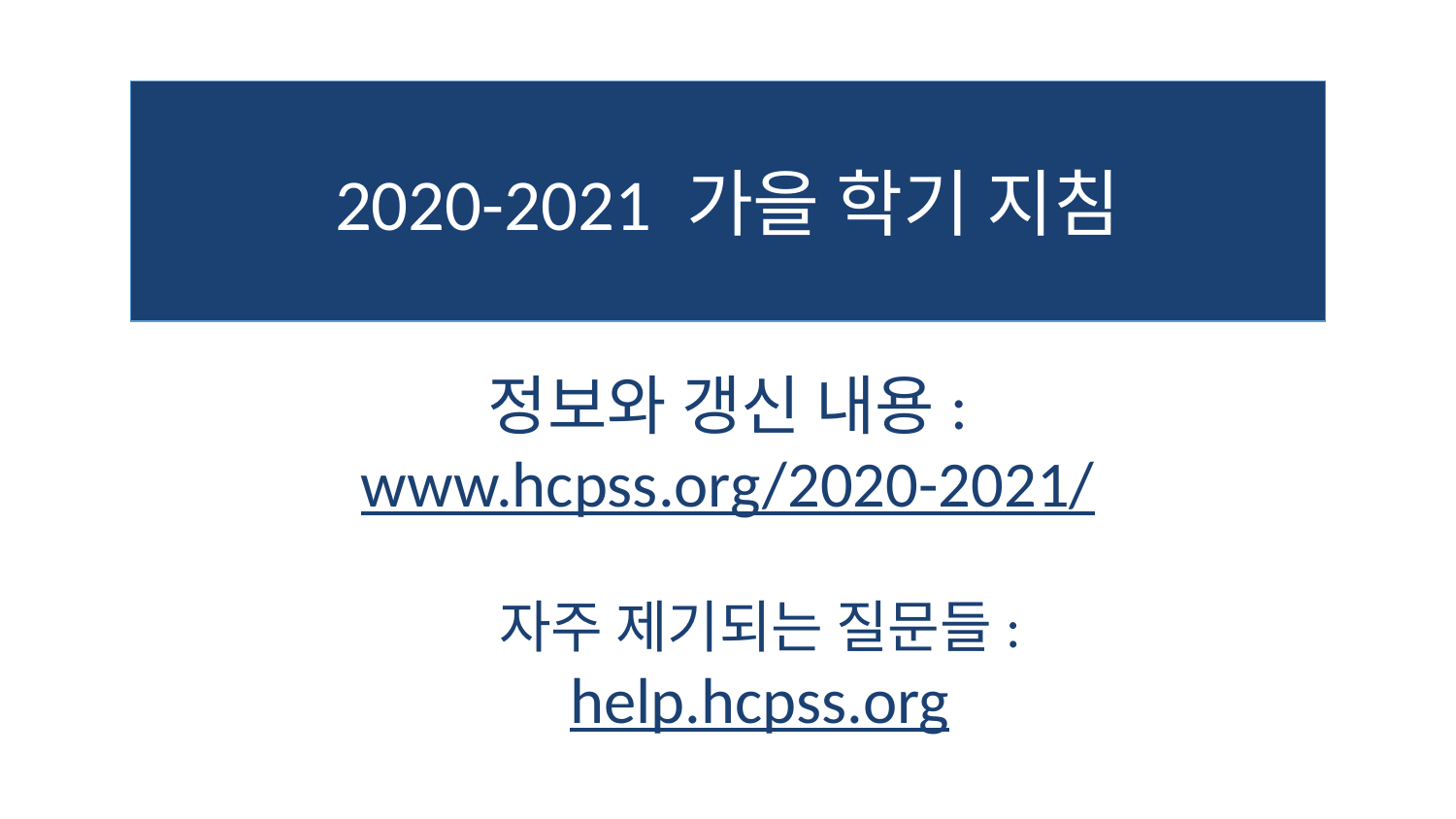

2020-2021 가을 학기 지침
정보와 갱신 내용:
www.hcpss.org/2020-2021/
자주 제기되는 질문들:
help.hcpss.org